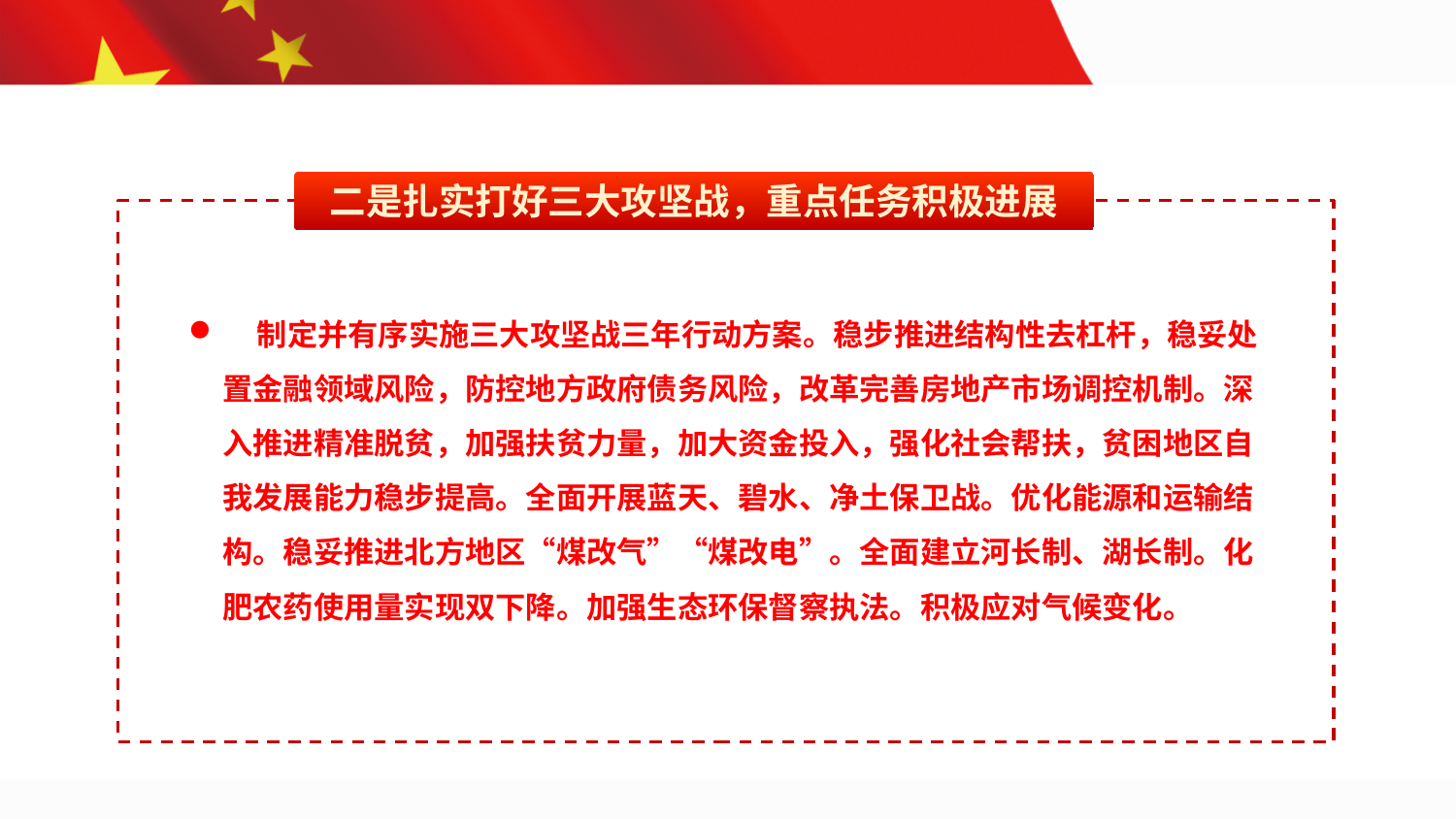

二是扎实打好三大攻坚战，重点任务积极进展

    制定并有序实施三大攻坚战三年行动方案。稳步推进结构性去杠杆，稳妥处置金融领域风险，防控地方政府债务风险，改革完善房地产市场调控机制。深入推进精准脱贫，加强扶贫力量，加大资金投入，强化社会帮扶，贫困地区自我发展能力稳步提高。全面开展蓝天、碧水、净土保卫战。优化能源和运输结构。稳妥推进北方地区“煤改气”“煤改电”。全面建立河长制、湖长制。化肥农药使用量实现双下降。加强生态环保督察执法。积极应对气候变化。